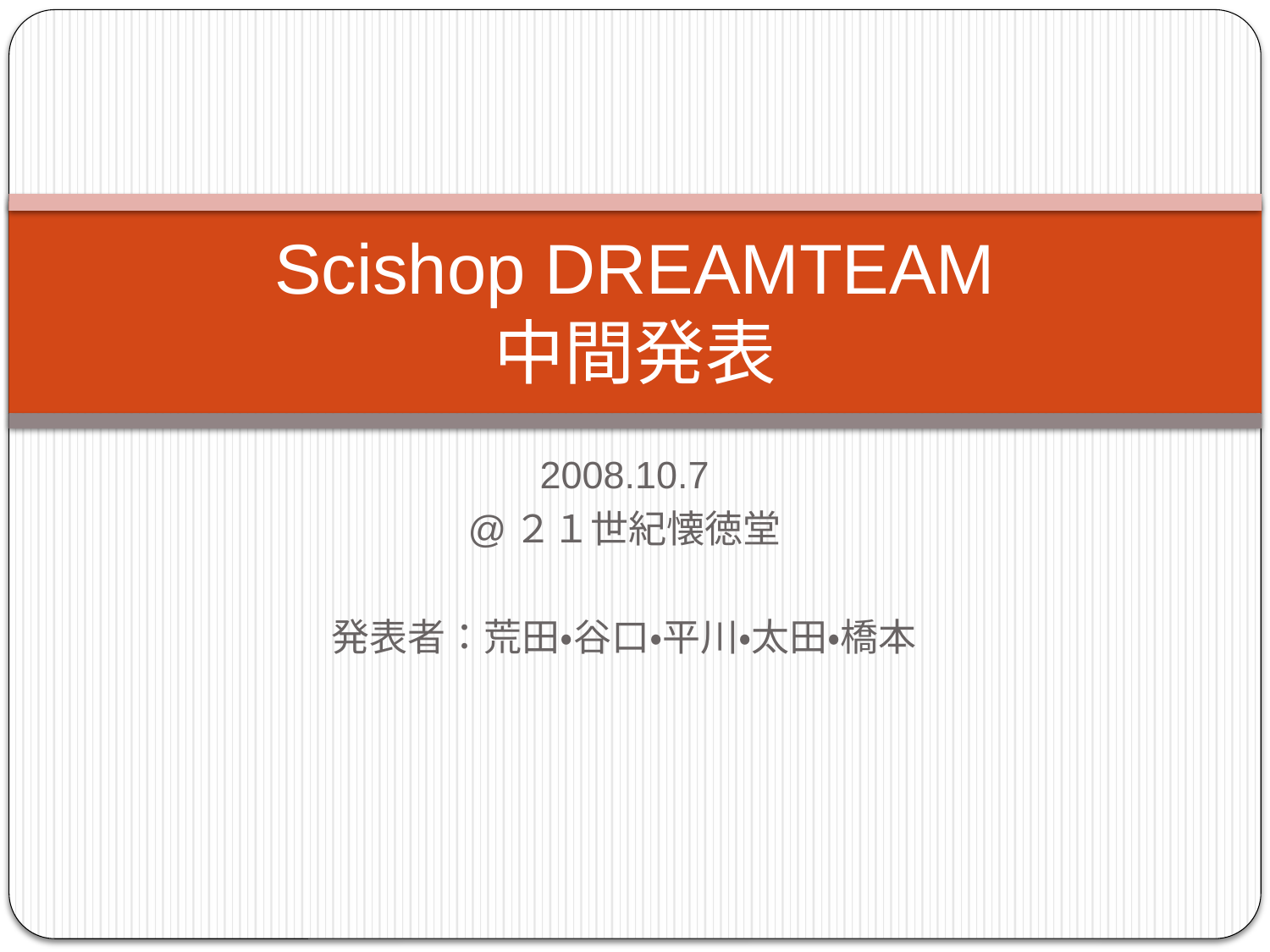

# Scishop DREAMTEAM 中間発表
2008.10.7
@２１世紀懐徳堂

発表者：荒田・谷口・平川・太田・橋本